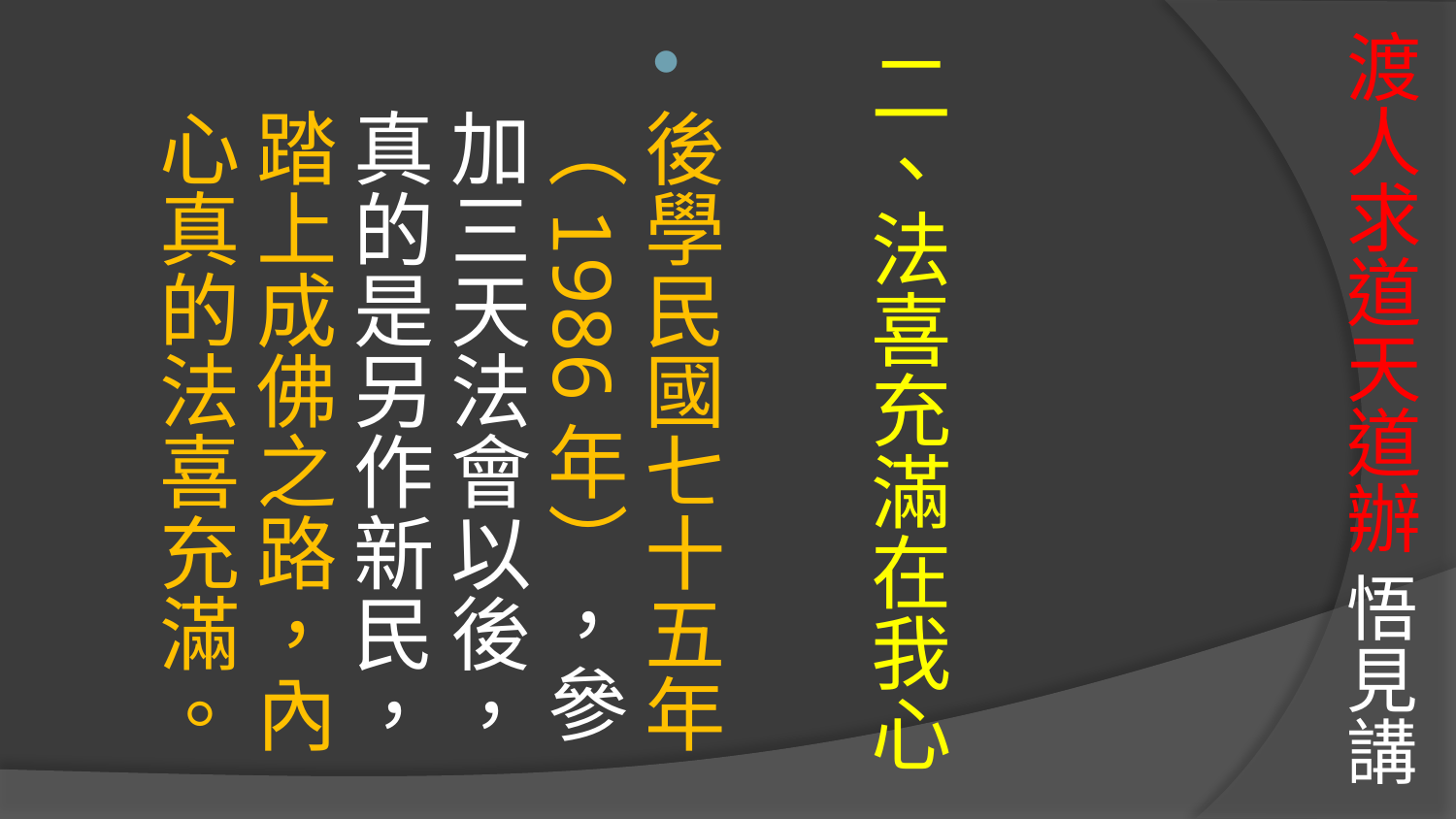

# 渡人求道天道辦 悟見講
二、法喜充滿在我心

後學民國七十五年（1986年），參加三天法會以後，真的是另作新民，踏上成佛之路，內心真的法喜充滿。